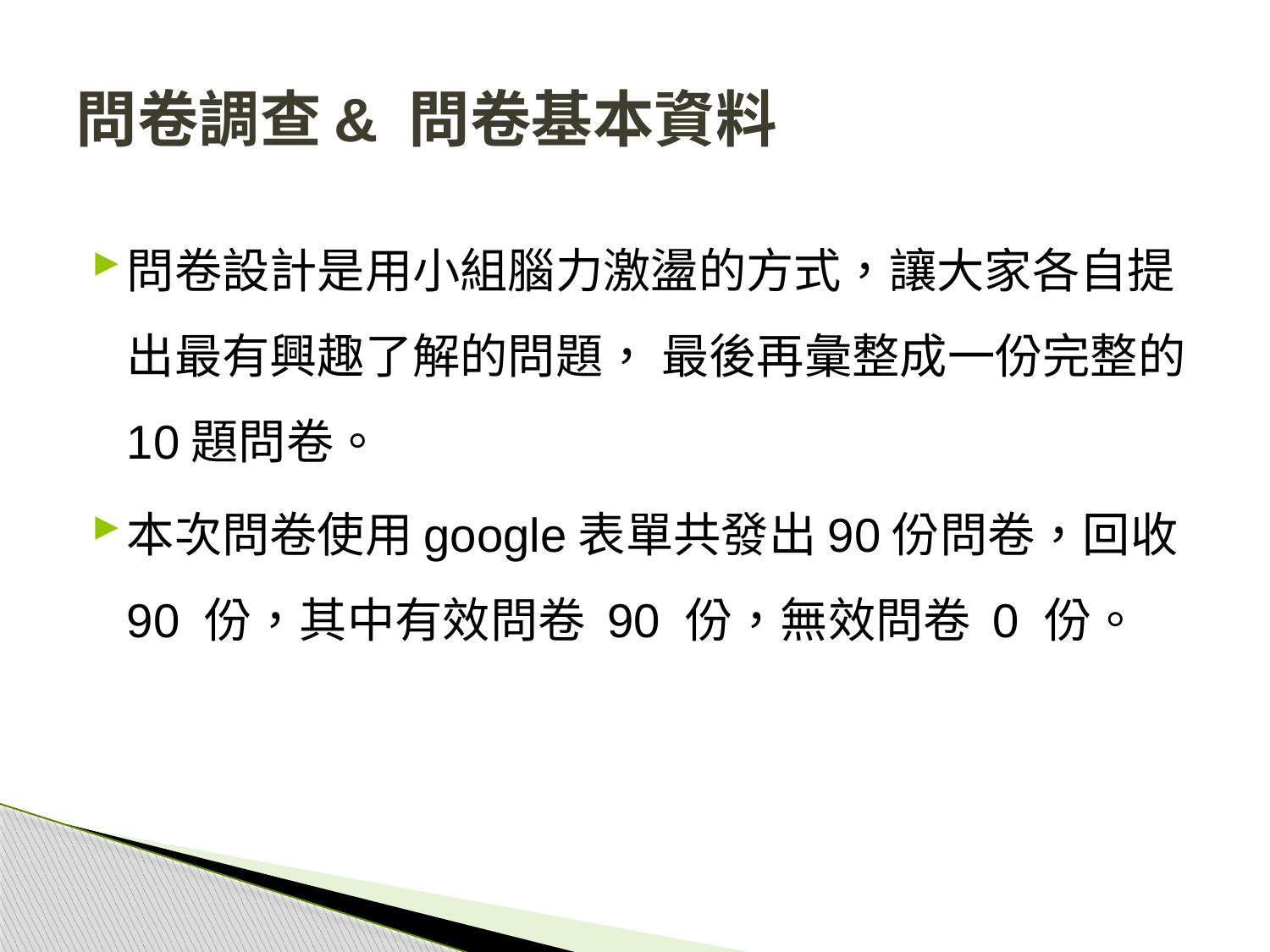

# 問卷調查& 問卷基本資料
問卷設計是用小組腦力激盪的方式，讓大家各自提出最有興趣了解的問題， 最後再彙整成一份完整的 10題問卷。
本次問卷使用google表單共發出90份問卷，回收 90 份，其中有效問卷 90 份，無效問卷 0 份。